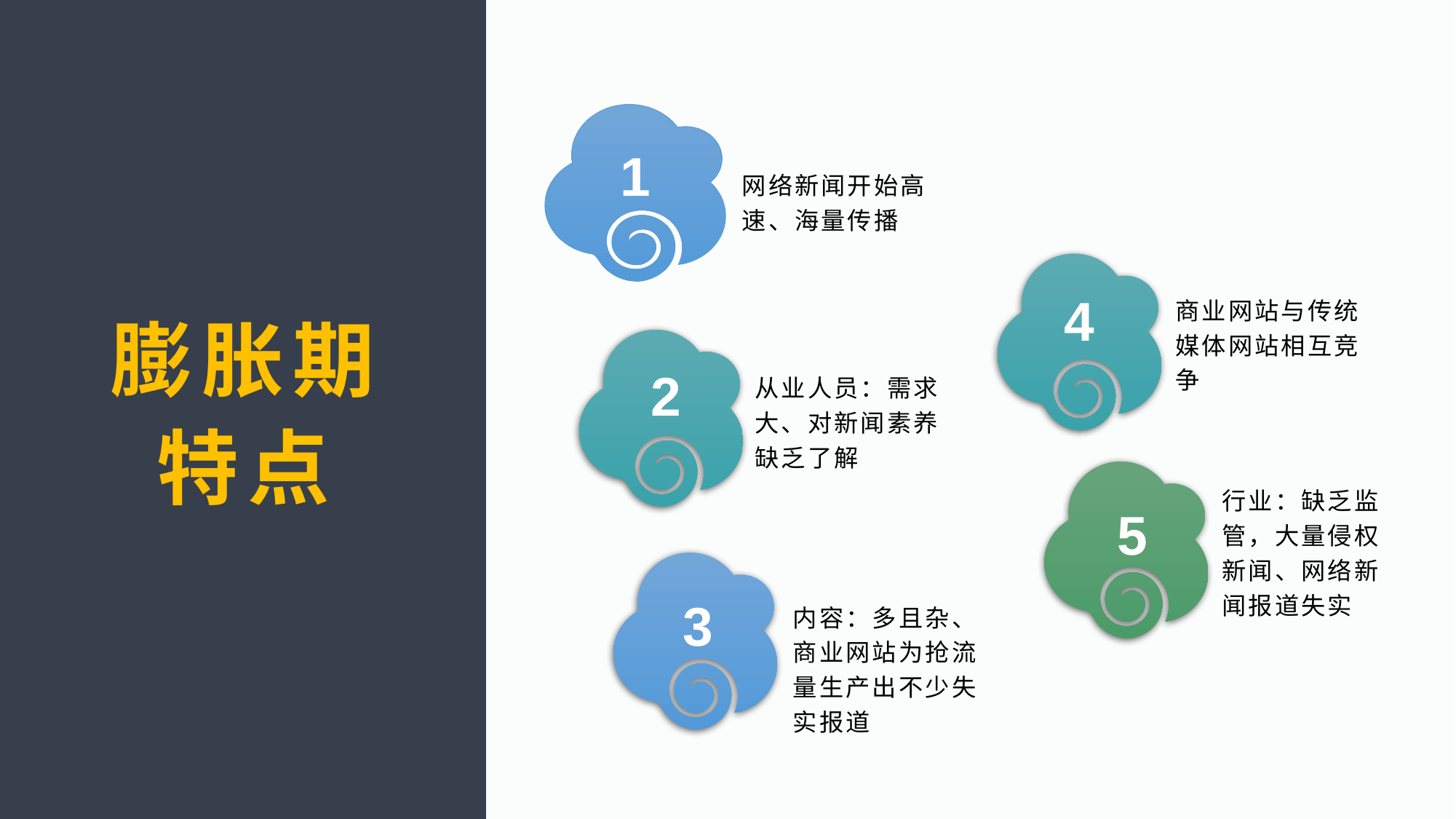

网络新闻开始高速、海量传播
1

4
商业网站与传统媒体网站相互竞争

2
从业人员：需求大、对新闻素养缺乏了解

行业：缺乏监管，大量侵权新闻、网络新闻报道失实
5

3
内容：多且杂、商业网站为抢流量生产出不少失实报道
膨胀期
特点